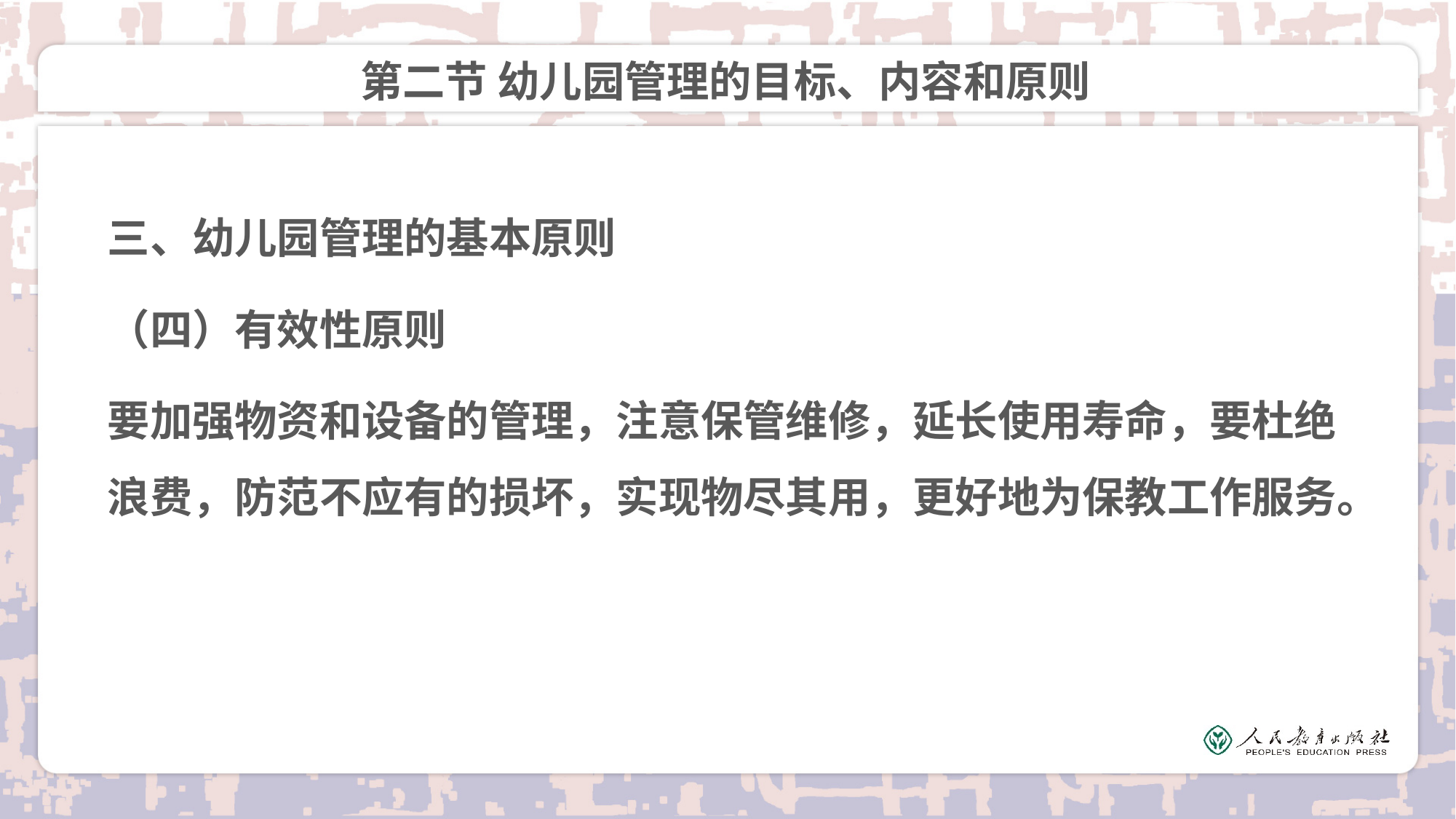

# 第二节 幼儿园管理的目标、内容和原则
三、幼儿园管理的基本原则
（四）有效性原则
要加强物资和设备的管理，注意保管维修，延长使用寿命，要杜绝浪费，防范不应有的损坏，实现物尽其用，更好地为保教工作服务。